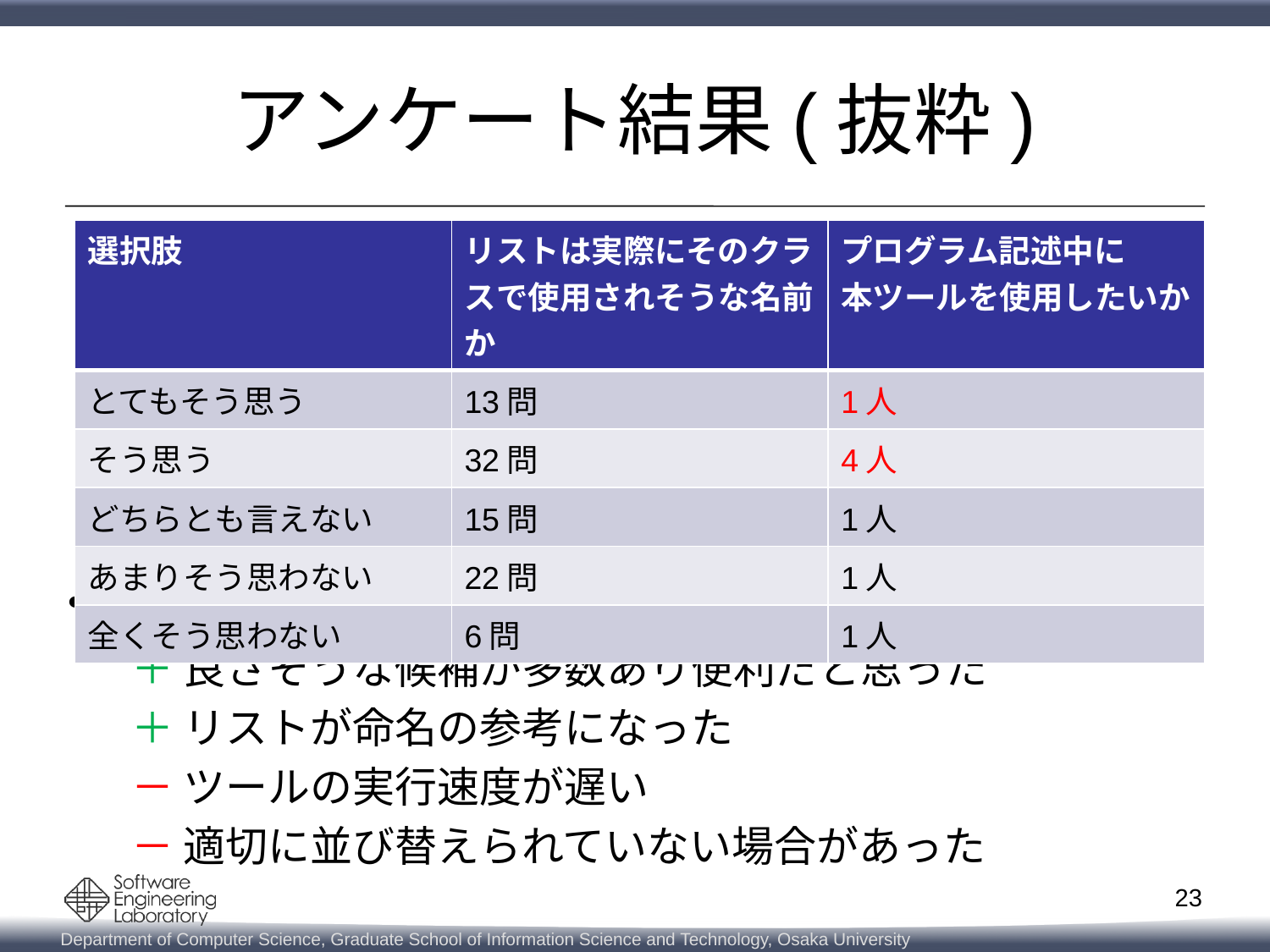

# アンケート結果(抜粋)
| 選択肢 | リストは実際にそのクラスで使用されそうな名前か | プログラム記述中に 本ツールを使用したいか |
| --- | --- | --- |
| とてもそう思う | 13問 | 1人 |
| そう思う | 32問 | 4人 |
| どちらとも言えない | 15問 | 1人 |
| あまりそう思わない | 22問 | 1人 |
| 全くそう思わない | 6問 | 1人 |
被験者の意見(要約)
＋ 良さそうな候補が多数あり便利だと思った
＋ リストが命名の参考になった
－ ツールの実行速度が遅い
－ 適切に並び替えられていない場合があった
23